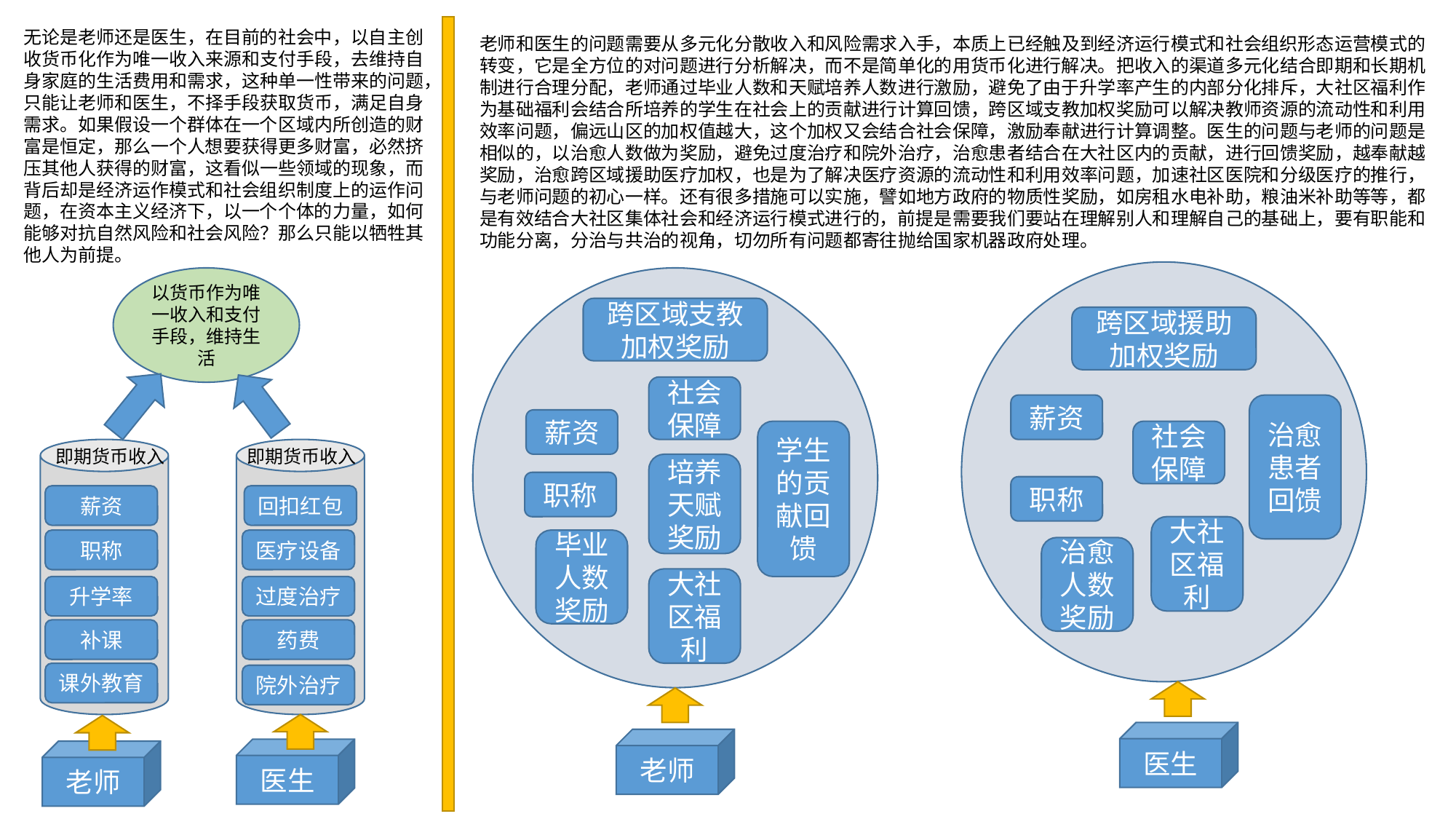

无论是老师还是医生，在目前的社会中，以自主创收货币化作为唯一收入来源和支付手段，去维持自身家庭的生活费用和需求，这种单一性带来的问题，只能让老师和医生，不择手段获取货币，满足自身需求。如果假设一个群体在一个区域内所创造的财富是恒定，那么一个人想要获得更多财富，必然挤压其他人获得的财富，这看似一些领域的现象，而背后却是经济运作模式和社会组织制度上的运作问题，在资本主义经济下，以一个个体的力量，如何能够对抗自然风险和社会风险？那么只能以牺牲其他人为前提。
老师和医生的问题需要从多元化分散收入和风险需求入手，本质上已经触及到经济运行模式和社会组织形态运营模式的转变，它是全方位的对问题进行分析解决，而不是简单化的用货币化进行解决。把收入的渠道多元化结合即期和长期机制进行合理分配，老师通过毕业人数和天赋培养人数进行激励，避免了由于升学率产生的内部分化排斥，大社区福利作为基础福利会结合所培养的学生在社会上的贡献进行计算回馈，跨区域支教加权奖励可以解决教师资源的流动性和利用效率问题，偏远山区的加权值越大，这个加权又会结合社会保障，激励奉献进行计算调整。医生的问题与老师的问题是相似的，以治愈人数做为奖励，避免过度治疗和院外治疗，治愈患者结合在大社区内的贡献，进行回馈奖励，越奉献越奖励，治愈跨区域援助医疗加权，也是为了解决医疗资源的流动性和利用效率问题，加速社区医院和分级医疗的推行，与老师问题的初心一样。还有很多措施可以实施，譬如地方政府的物质性奖励，如房租水电补助，粮油米补助等等，都是有效结合大社区集体社会和经济运行模式进行的，前提是需要我们要站在理解别人和理解自己的基础上，要有职能和功能分离，分治与共治的视角，切勿所有问题都寄往抛给国家机器政府处理。

以货币作为唯一收入和支付手段，维持生活

跨区域支教加权奖励
跨区域援助加权奖励

社会保障
薪资
治愈患者回馈
薪资
学生的贡献回馈
社会保障

即期货币收入

即期货币收入
培养天赋奖励
职称
职称
薪资
回扣红包
大社区福利
职称
医疗设备
毕业人数奖励
治愈人数奖励
大社区福利
升学率
过度治疗
补课
药费
课外教育
院外治疗

医生
老师
医生
老师